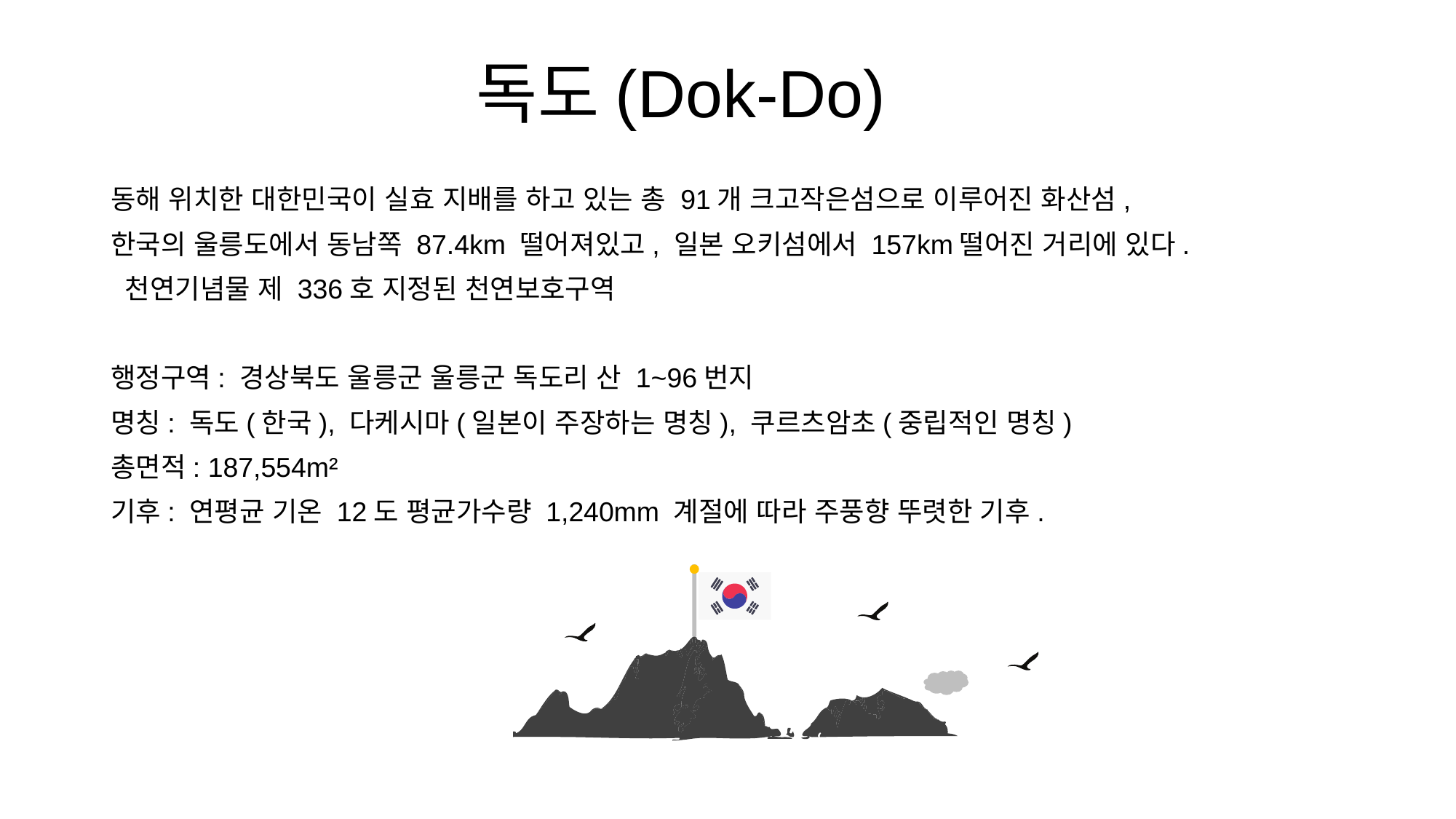

# 독도(Dok-Do)
동해 위치한 대한민국이 실효 지배를 하고 있는 총 91개 크고작은섬으로 이루어진 화산섬,
한국의 울릉도에서 동남쪽 87.4km 떨어져있고, 일본 오키섬에서 157km떨어진 거리에 있다.
 천연기념물 제 336호 지정된 천연보호구역

행정구역: 경상북도 울릉군 울릉군 독도리 산 1~96번지
명칭: 독도(한국), 다케시마(일본이 주장하는 명칭), 쿠르츠암초(중립적인 명칭)
총면적: 187,554m²
기후: 연평균 기온 12도 평균가수량 1,240mm 계절에 따라 주풍향 뚜렷한 기후.